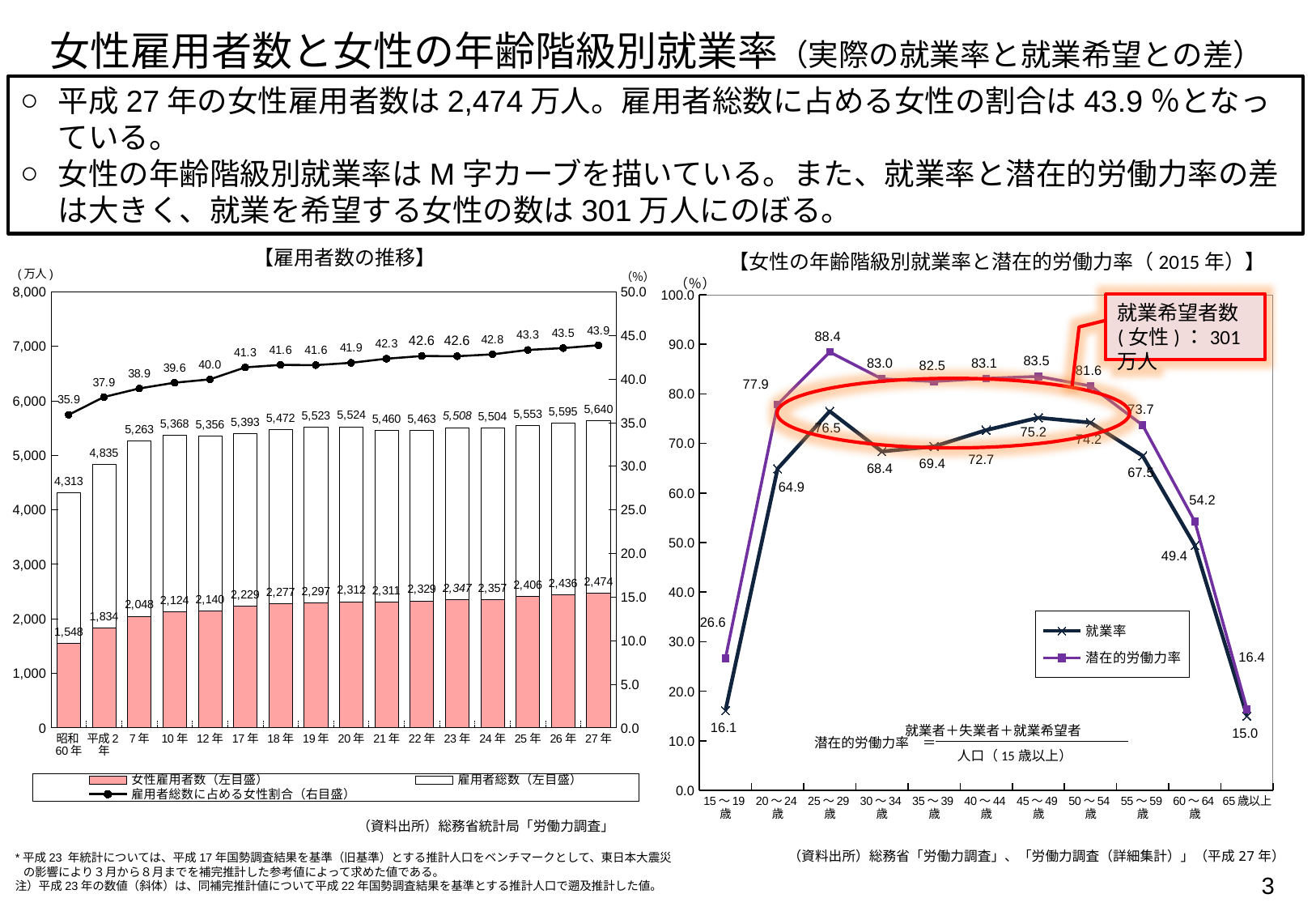

女性雇用者数と女性の年齢階級別就業率（実際の就業率と就業希望との差）
平成27年の女性雇用者数は2,474万人。雇用者総数に占める女性の割合は43.9％となっている。
女性の年齢階級別就業率はM字カーブを描いている。また、就業率と潜在的労働力率の差は大きく、就業を希望する女性の数は301万人にのぼる。
更新済
【雇用者数の推移】
【女性の年齢階級別就業率と潜在的労働力率（2015年）】

### Chart: （％）

| Category | 女性雇用者数（左目盛） | 雇用者総数（左目盛） | 雇用者総数に占める女性割合（右目盛） |
|---|---|---|---|
| 昭和60年 | 1548.0 | 4313.0 | 35.89149084164155 |
| 平成2年 | 1834.0 | 4835.0 | 37.93174767321613 |
| 7年 | 2048.0 | 5263.0 | 38.91316739502185 |
| 10年 | 2124.0 | 5368.0 | 39.56780923994039 |
| 12年 | 2140.0 | 5356.0 | 39.955190440627334 |
| 17年 | 2229.0 | 5393.0 | 41.3313554607825 |
| 18年 | 2277.0 | 5472.0 | 41.61184210526316 |
| 19年 | 2297.0 | 5523.0 | 41.58971573420243 |
| 20年 | 2312.0 | 5524.0 | 41.85372918175235 |
| 21年 | 2311.0 | 5460.0 | 42.32600732600733 |
| 22年 | 2329.0 | 5463.0 | 42.63225334065532 |
| 23年 | 2347.0 | 5508.0 | 42.61074800290486 |
| 24年 | 2357.0 | 5504.0 | 42.823401162790695 |
| 25年 | 2406.0 | 5553.0 | 43.327930848190164 |
| 26年 | 2436.0 | 5595.0 | 43.538873994638074 |
| 27年 | 2474.0 | 5640.0 | 43.86524822695036 |

### Chart

| Category | 就業率 | 潜在的労働力率 |
|---|---|---|
| 15～19歳 | 16.1 | 26.623376623376622 |
| 20～24歳 | 64.9 | 77.89473684210526 |
| 25～29歳 | 76.5 | 88.44884488448845 |
| 30～34歳 | 68.4 | 83.0238726790451 |
| 35～39歳 | 69.4 | 82.52427184466019 |
| 40～44歳 | 72.7 | 83.1275720164609 |
| 45～49歳 | 75.2 | 83.52941176470588 |
| 50～54歳 | 74.2 | 81.59203980099502 |
| 55～59歳 | 67.5 | 73.68421052631578 |
| 60～64歳 | 49.4 | 54.23340961098398 |
| 65歳以上 | 15.0 | 16.353187042842215 |
就業希望者数(女性)：301万人

就業者＋失業者＋就業希望者
潜在的労働力率　＝
人口（15歳以上）
（資料出所）総務省統計局「労働力調査」
（資料出所）総務省「労働力調査」、「労働力調査（詳細集計）」（平成27年）
*平成23 年統計については、平成17年国勢調査結果を基準（旧基準）とする推計人口をベンチマークとして、東日本大震災
  の影響により３月から８月までを補完推計した参考値によって求めた値である。
注）平成23年の数値（斜体）は、同補完推計値について平成22年国勢調査結果を基準とする推計人口で遡及推計した値。
3